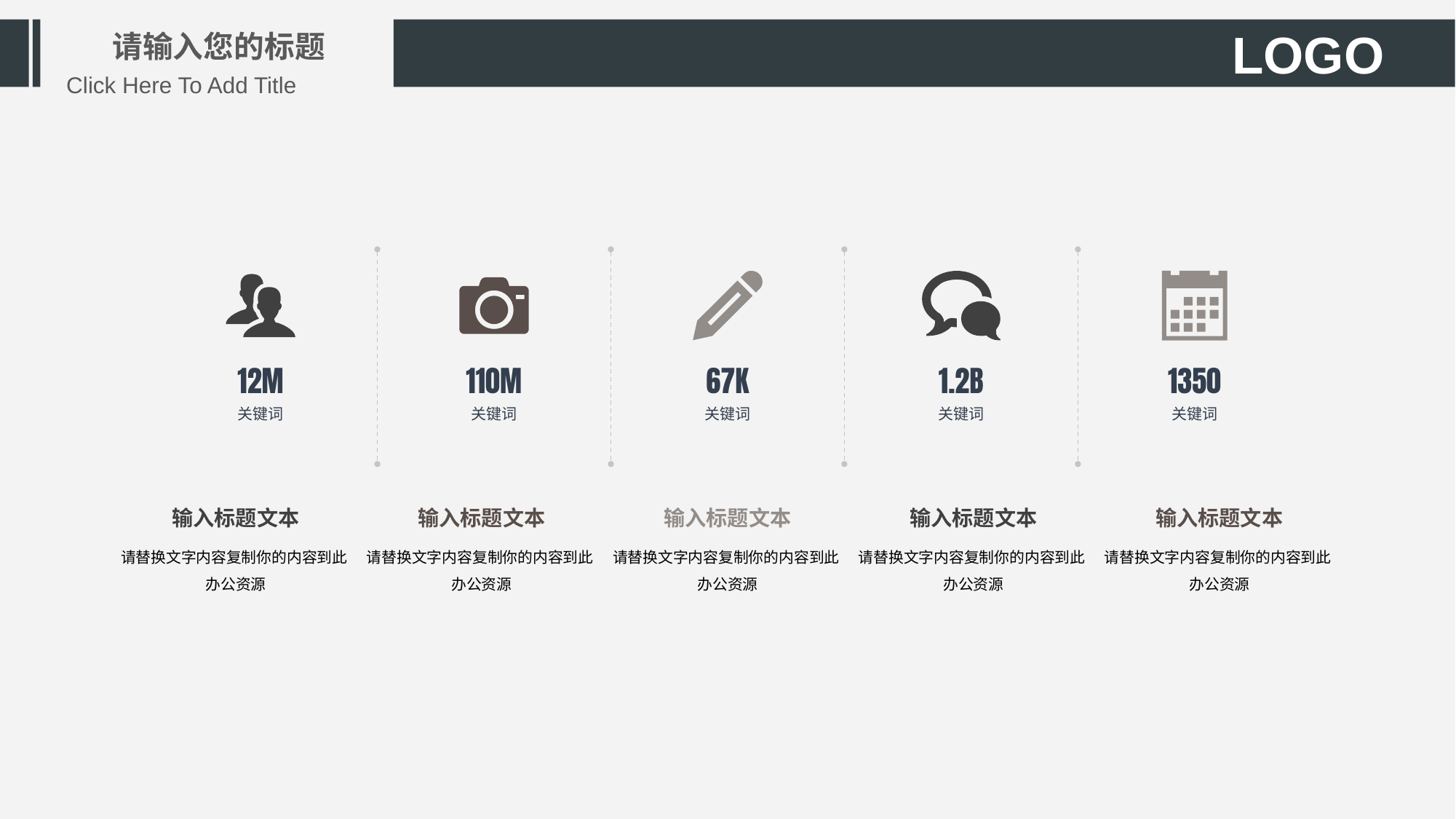

110M
12M
67K
1.2B
1350
关键词
关键词
关键词
关键词
关键词
输入标题文本
请替换文字内容复制你的内容到此
办公资源
输入标题文本
请替换文字内容复制你的内容到此
办公资源
输入标题文本
请替换文字内容复制你的内容到此
办公资源
输入标题文本
请替换文字内容复制你的内容到此
办公资源
输入标题文本
请替换文字内容复制你的内容到此
办公资源